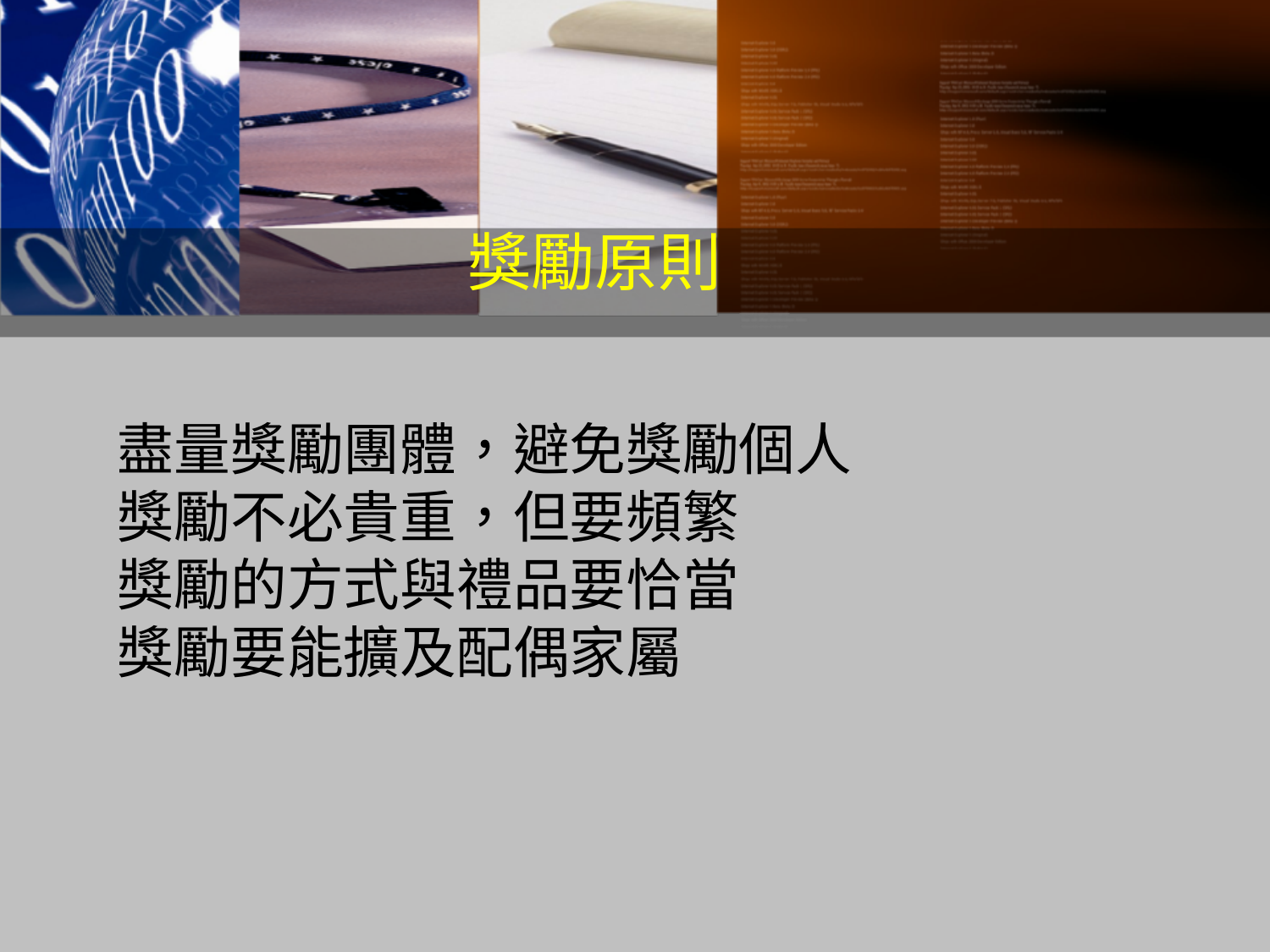

獎勵原則
盡量獎勵團體，避免獎勵個人
獎勵不必貴重，但要頻繁
獎勵的方式與禮品要恰當
獎勵要能擴及配偶家屬